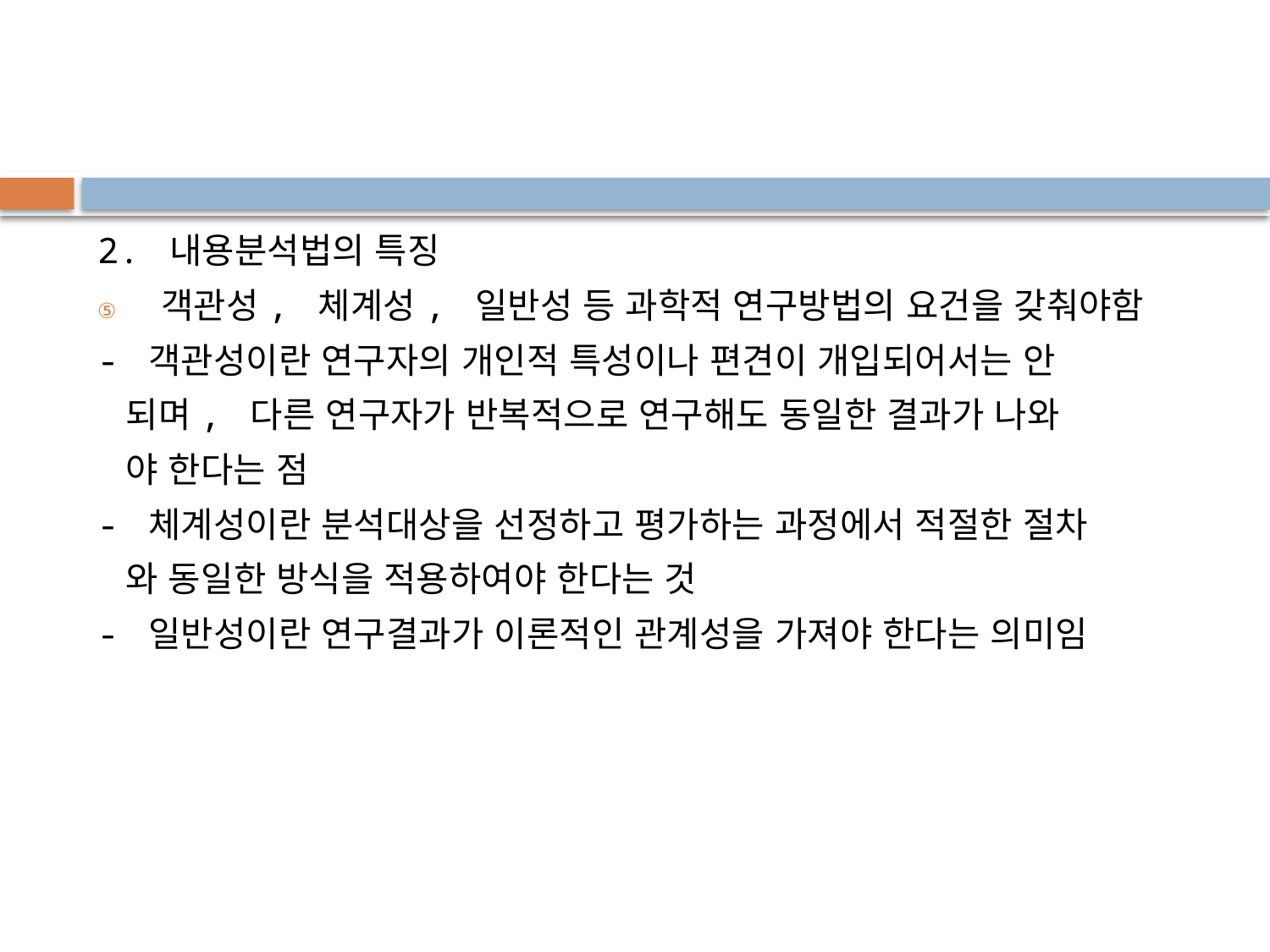

#
2. 내용분석법의 특징
객관성, 체계성, 일반성 등 과학적 연구방법의 요건을 갖춰야함
- 객관성이란 연구자의 개인적 특성이나 편견이 개입되어서는 안
  되며, 다른 연구자가 반복적으로 연구해도 동일한 결과가 나와
  야 한다는 점
- 체계성이란 분석대상을 선정하고 평가하는 과정에서 적절한 절차
  와 동일한 방식을 적용하여야 한다는 것
- 일반성이란 연구결과가 이론적인 관계성을 가져야 한다는 의미임